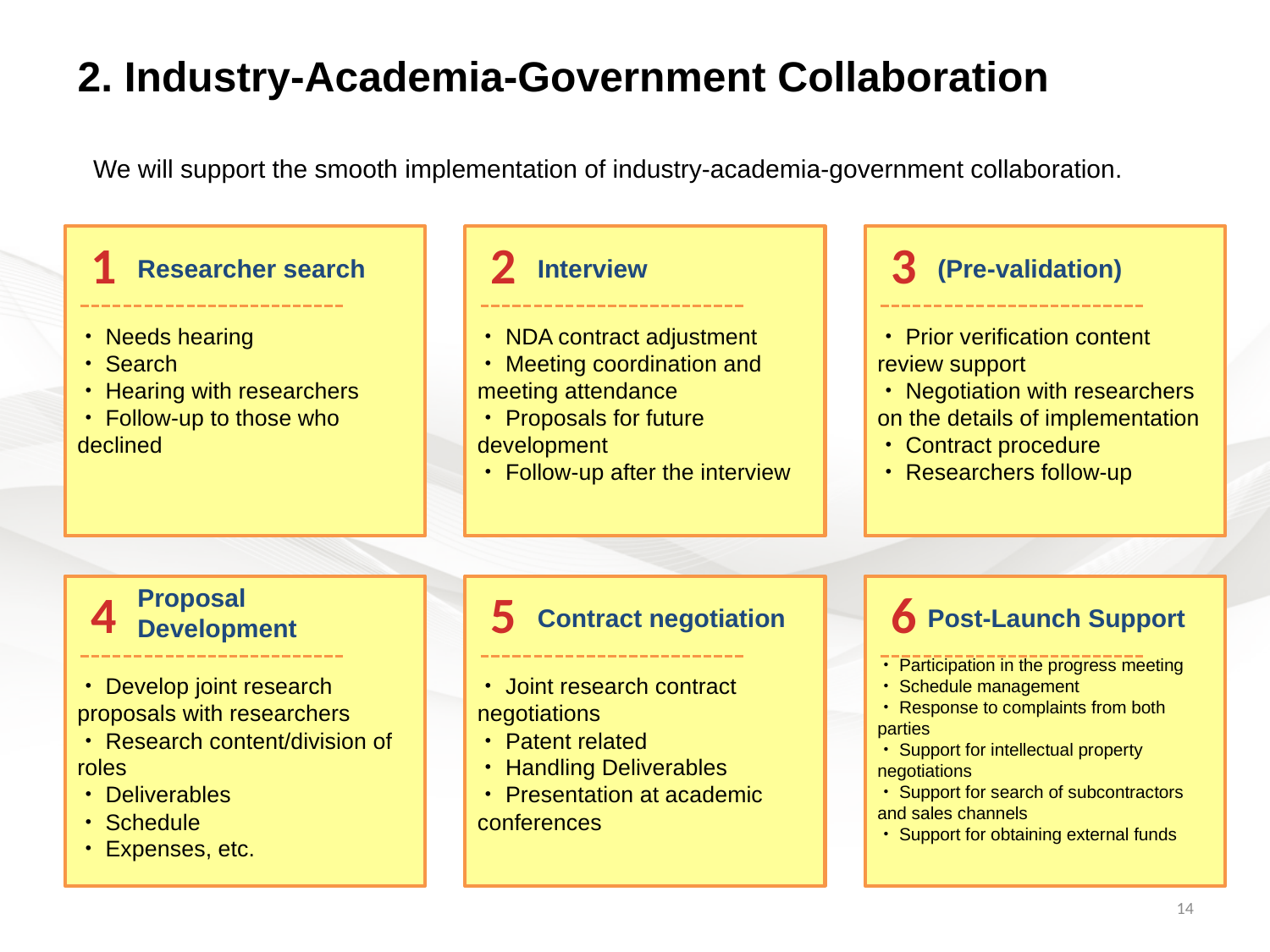

2. Industry-Academia-Government Collaboration
We will support the smooth implementation of industry-academia-government collaboration.

1
2
3
Researcher search
Interview
(Pre-validation)
・Needs hearing
・Search
・Hearing with researchers
・Follow-up to those who declined
・NDA contract adjustment
・Meeting coordination and meeting attendance
・Proposals for future development
・Follow-up after the interview
・Prior verification content review support
・Negotiation with researchers on the details of implementation
・Contract procedure
・Researchers follow-up

Proposal
Development

4
5
6
Contract negotiation
Post-Launch Support
・Participation in the progress meeting
・Schedule management
・Response to complaints from both parties
・Support for intellectual property negotiations
・Support for search of subcontractors and sales channels
・Support for obtaining external funds
・Develop joint research proposals with researchers
・Research content/division of roles
・Deliverables
・Schedule
・Expenses, etc.
・Joint research contract negotiations
・Patent related
・Handling Deliverables
・Presentation at academic conferences
14